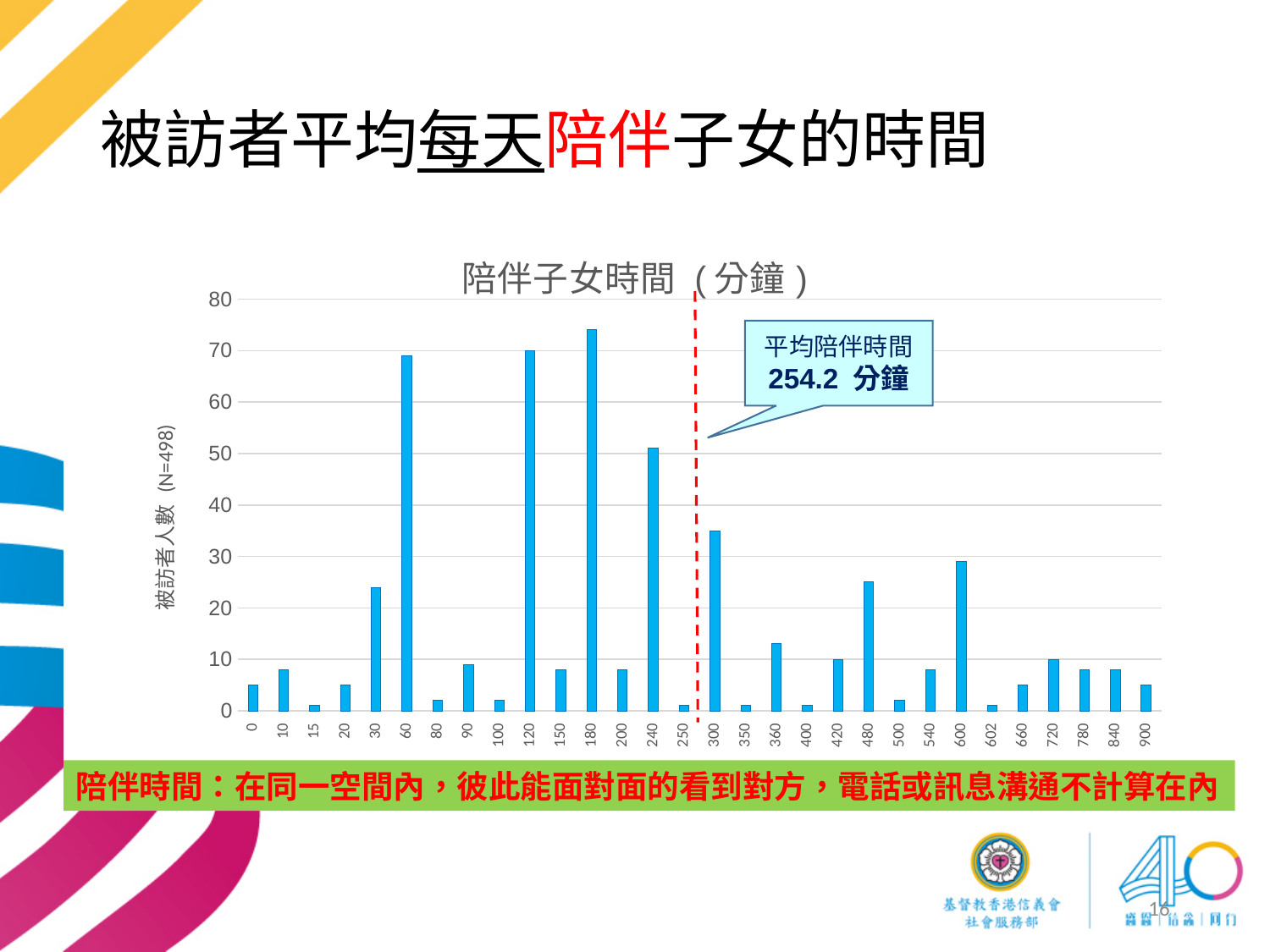

# 被訪者平均每天陪伴子女的時間

### Chart: 陪伴子女時間 (分鐘)

| Category | 合計 |
|---|---|
| 0 | 5.0 |
| 10 | 8.0 |
| 15 | 1.0 |
| 20 | 5.0 |
| 30 | 24.0 |
| 60 | 69.0 |
| 80 | 2.0 |
| 90 | 9.0 |
| 100 | 2.0 |
| 120 | 70.0 |
| 150 | 8.0 |
| 180 | 74.0 |
| 200 | 8.0 |
| 240 | 51.0 |
| 250 | 1.0 |
| 300 | 35.0 |
| 350 | 1.0 |
| 360 | 13.0 |
| 400 | 1.0 |
| 420 | 10.0 |
| 480 | 25.0 |
| 500 | 2.0 |
| 540 | 8.0 |
| 600 | 29.0 |
| 602 | 1.0 |
| 660 | 5.0 |
| 720 | 10.0 |
| 780 | 8.0 |
| 840 | 8.0 |
| 900 | 5.0 |
平均陪伴時間 254.2 分鐘
陪伴時間：在同一空間內，彼此能面對面的看到對方，電話或訊息溝通不計算在內
16